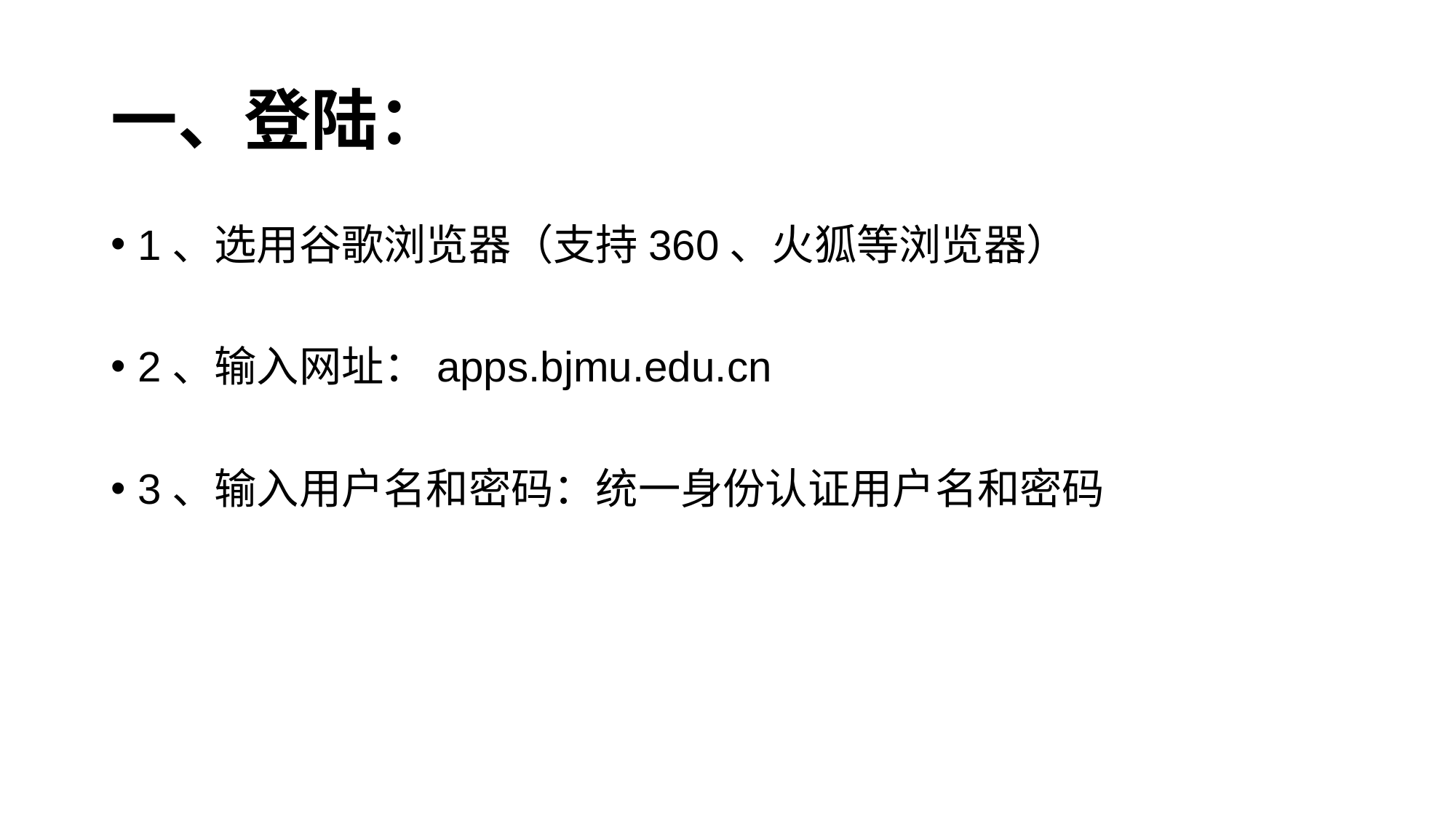

# 一、登陆：
1、选用谷歌浏览器（支持360、火狐等浏览器）

2、输入网址：apps.bjmu.edu.cn

3、输入用户名和密码：统一身份认证用户名和密码